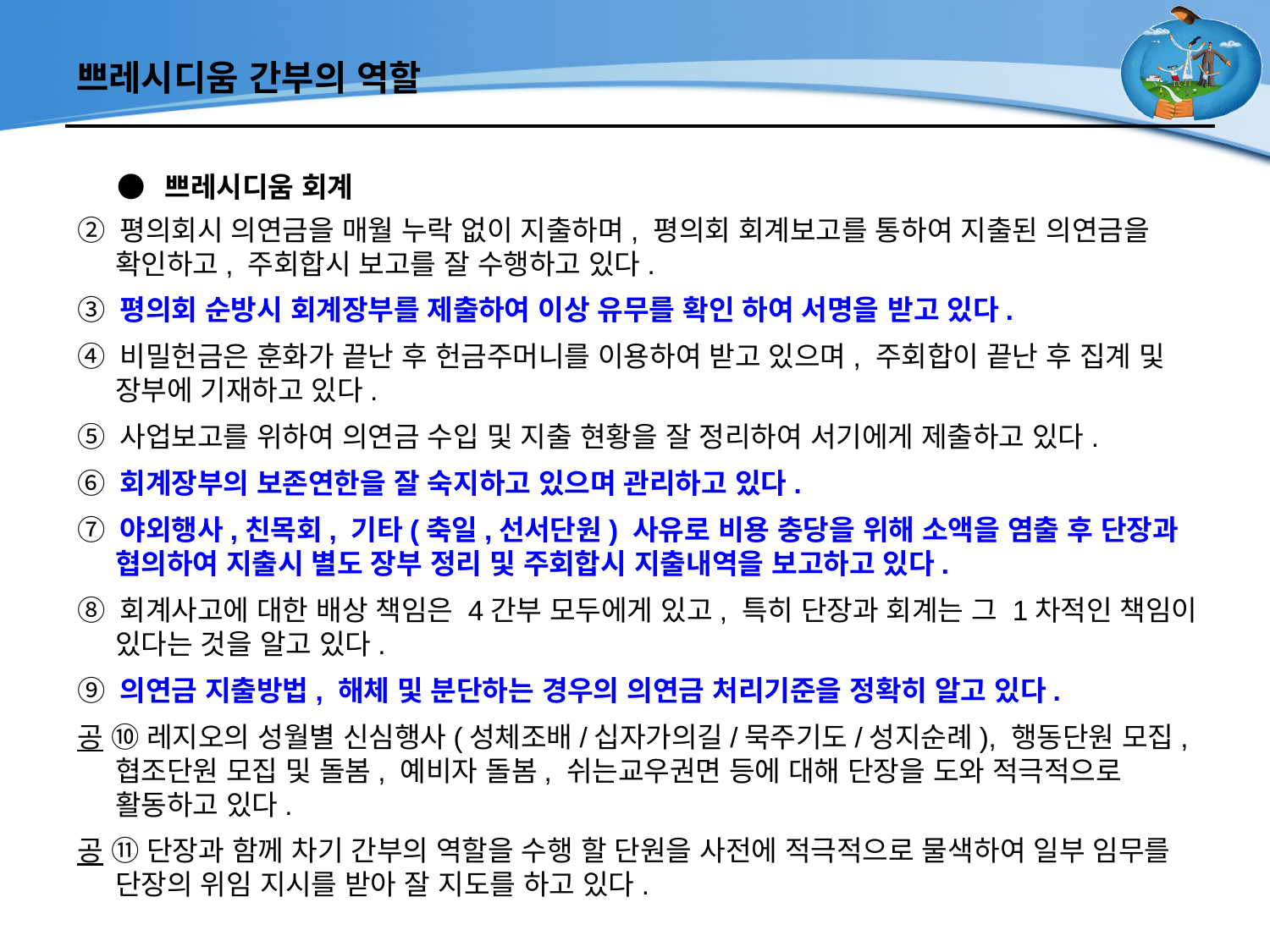

# 쁘레시디움 간부의 역할
●  쁘레시디움 회계
② 평의회시 의연금을 매월 누락 없이 지출하며, 평의회 회계보고를 통하여 지출된 의연금을 확인하고, 주회합시 보고를 잘 수행하고 있다.

③ 평의회 순방시 회계장부를 제출하여 이상 유무를 확인 하여 서명을 받고 있다.

④ 비밀헌금은 훈화가 끝난 후 헌금주머니를 이용하여 받고 있으며, 주회합이 끝난 후 집계 및 장부에 기재하고 있다.

⑤ 사업보고를 위하여 의연금 수입 및 지출 현황을 잘 정리하여 서기에게 제출하고 있다.

⑥ 회계장부의 보존연한을 잘 숙지하고 있으며 관리하고 있다.

⑦ 야외행사,친목회, 기타(축일,선서단원) 사유로 비용 충당을 위해 소액을 염출 후 단장과 협의하여 지출시 별도 장부 정리 및 주회합시 지출내역을 보고하고 있다.

⑧ 회계사고에 대한 배상 책임은 4간부 모두에게 있고, 특히 단장과 회계는 그 1차적인 책임이 있다는 것을 알고 있다.

⑨ 의연금 지출방법, 해체 및 분단하는 경우의 의연금 처리기준을 정확히 알고 있다.

공 ⑩ 레지오의 성월별 신심행사(성체조배/십자가의길/묵주기도/성지순례), 행동단원 모집, 협조단원 모집 및 돌봄, 예비자 돌봄, 쉬는교우권면 등에 대해 단장을 도와 적극적으로 활동하고 있다.

공 ⑪ 단장과 함께 차기 간부의 역할을 수행 할 단원을 사전에 적극적으로 물색하여 일부 임무를 단장의 위임 지시를 받아 잘 지도를 하고 있다.